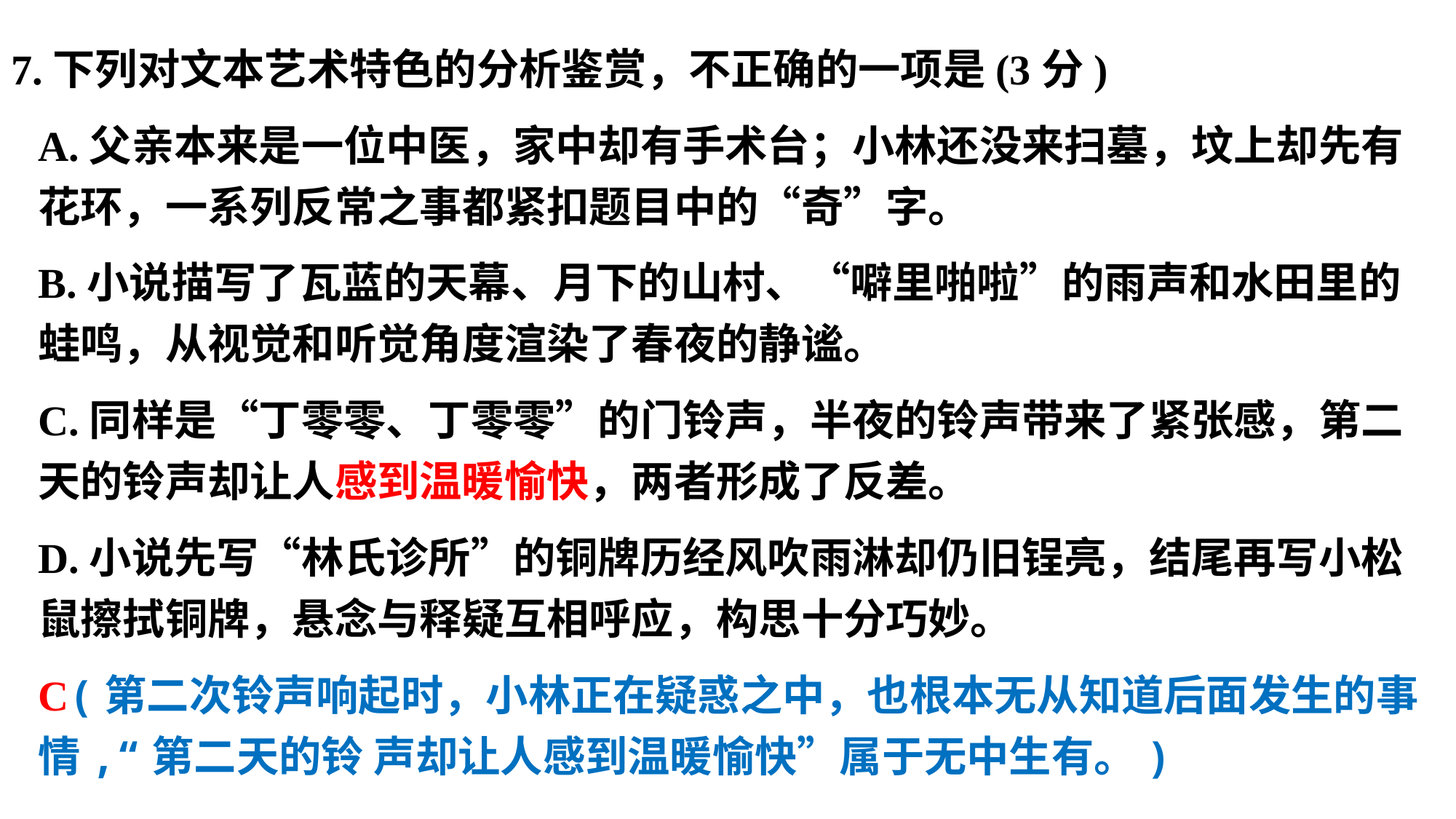

7.下列对文本艺术特色的分析鉴赏，不正确的一项是(3分)
A.父亲本来是一位中医，家中却有手术台；小林还没来扫墓，坟上却先有花环，一系列反常之事都紧扣题目中的“奇”字。
B.小说描写了瓦蓝的天幕、月下的山村、“噼里啪啦”的雨声和水田里的蛙鸣，从视觉和听觉角度渲染了春夜的静谧。
C.同样是“丁零零、丁零零”的门铃声，半夜的铃声带来了紧张感，第二天的铃声却让人感到温暖愉快，两者形成了反差。
D.小说先写“林氏诊所”的铜牌历经风吹雨淋却仍旧锃亮，结尾再写小松鼠擦拭铜牌，悬念与释疑互相呼应，构思十分巧妙。
C(第二次铃声响起时，小林正在疑惑之中，也根本无从知道后面发生的事情,“第二天的铃 声却让人感到温暖愉快”属于无中生有。)